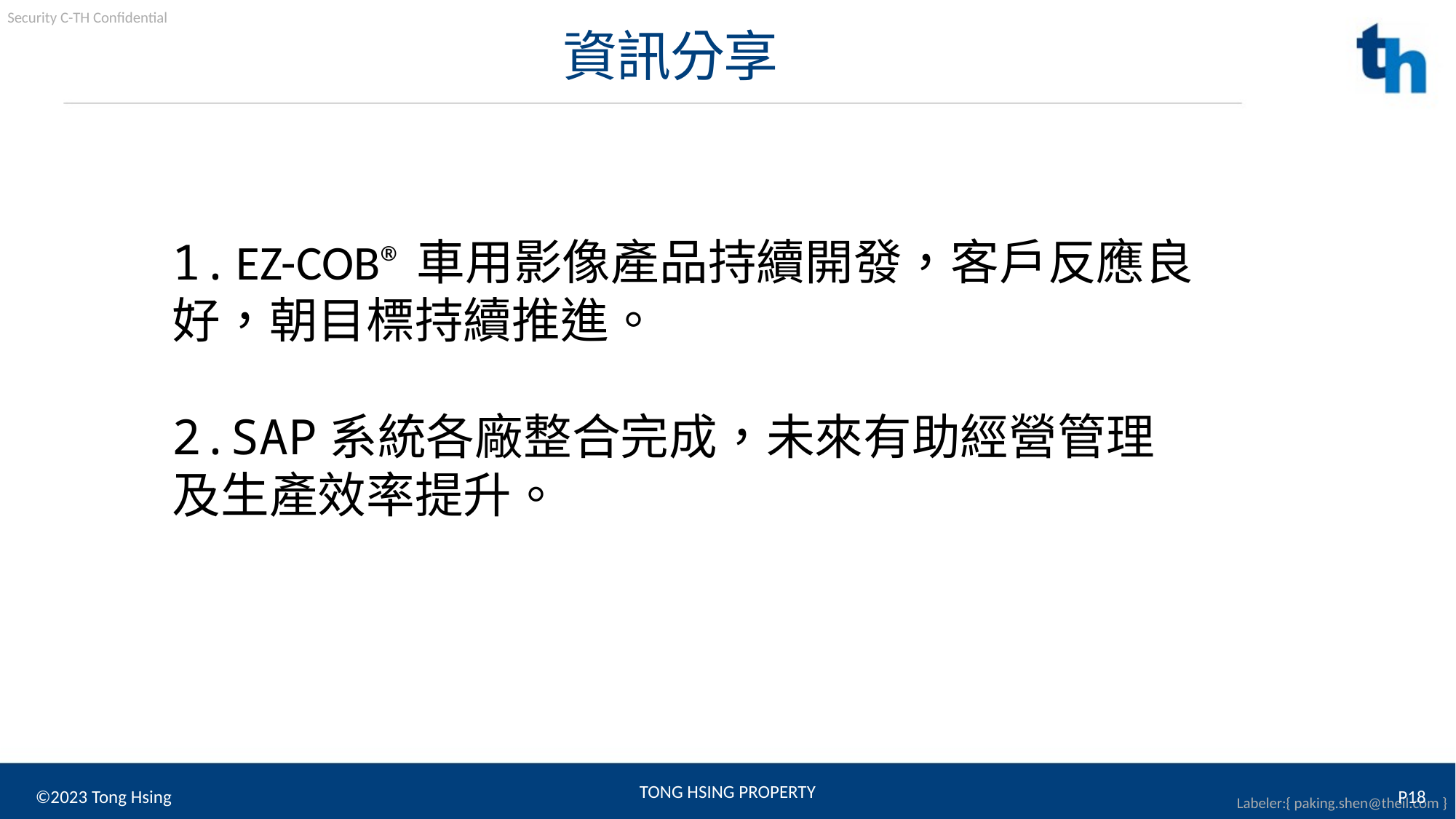

資訊分享
1. EZ-COB®車用影像產品持續開發，客戶反應良好，朝目標持續推進。

2.SAP系統各廠整合完成，未來有助經營管理及生產效率提升。
©2023 Tong Hsing
P18
TONG HSING PROPERTY